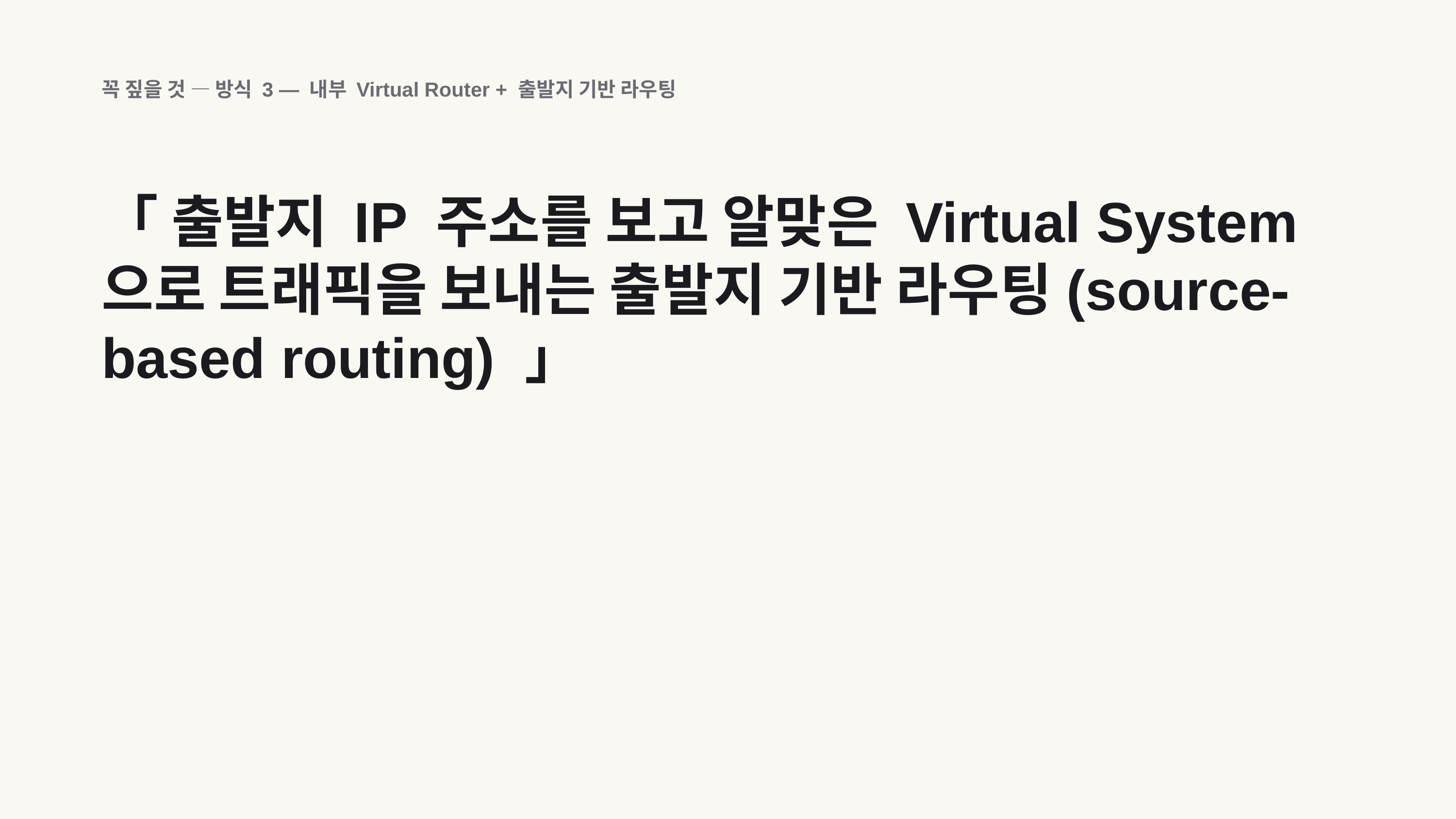

꼭 짚을 것 — 방식 3 — 내부 Virtual Router + 출발지 기반 라우팅
「 출발지 IP 주소를 보고 알맞은 Virtual System으로 트래픽을 보내는 출발지 기반 라우팅(source-based routing) 」